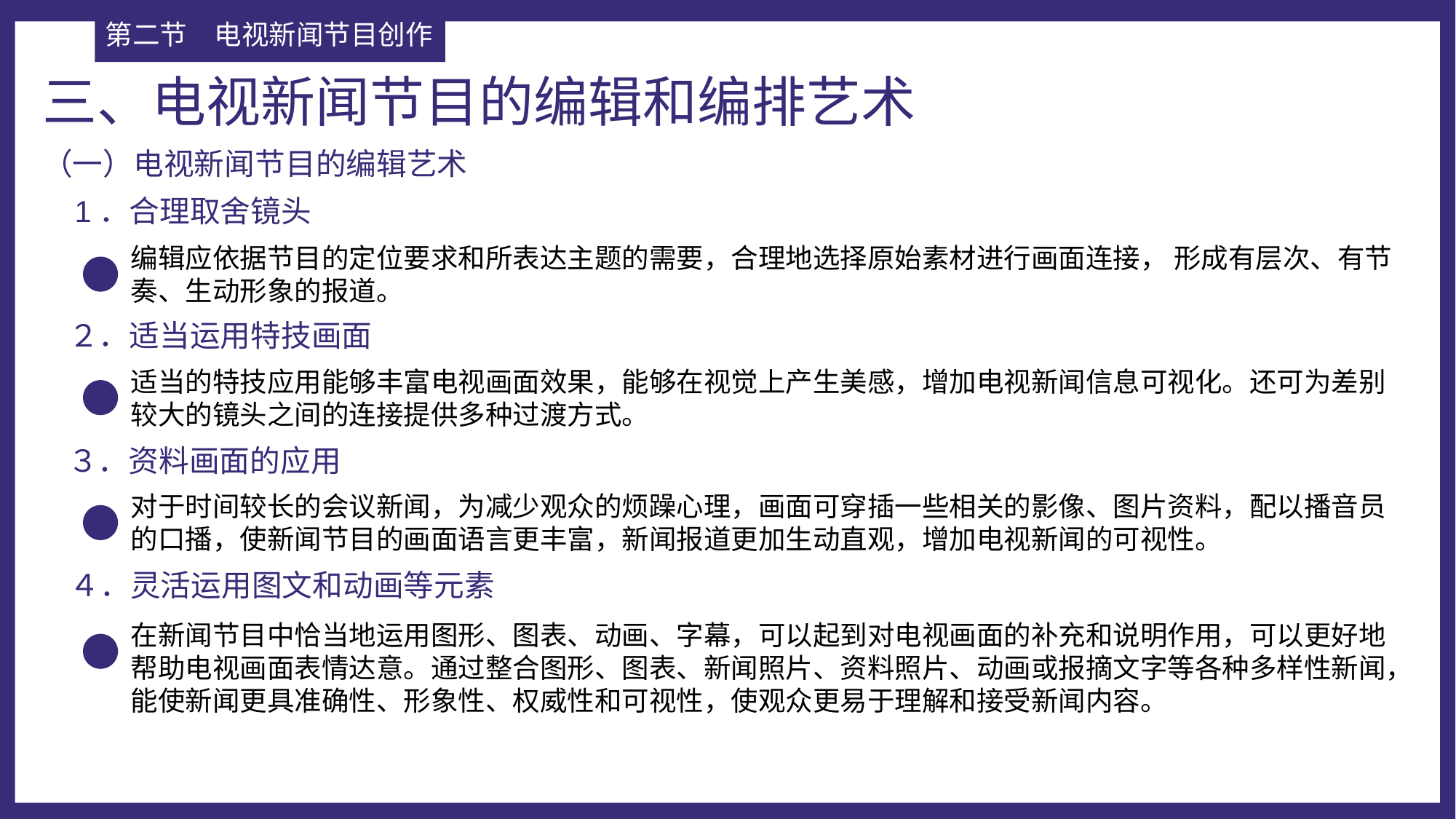

第二节	电视新闻节目创作
三、电视新闻节目的编辑和编排艺术
（一）电视新闻节目的编辑艺术
1．合理取舍镜头
编辑应依据节目的定位要求和所表达主题的需要，合理地选择原始素材进行画面连接， 形成有层次、有节奏、生动形象的报道。

２．适当运用特技画面
适当的特技应用能够丰富电视画面效果，能够在视觉上产生美感，增加电视新闻信息可视化。还可为差别较大的镜头之间的连接提供多种过渡方式。

３．资料画面的应用
对于时间较长的会议新闻，为减少观众的烦躁心理，画面可穿插一些相关的影像、图片资料，配以播音员的口播，使新闻节目的画面语言更丰富，新闻报道更加生动直观，增加电视新闻的可视性。

４．灵活运用图文和动画等元素
在新闻节目中恰当地运用图形、图表、动画、字幕，可以起到对电视画面的补充和说明作用，可以更好地帮助电视画面表情达意。通过整合图形、图表、新闻照片、资料照片、动画或报摘文字等各种多样性新闻，能使新闻更具准确性、形象性、权威性和可视性，使观众更易于理解和接受新闻内容。